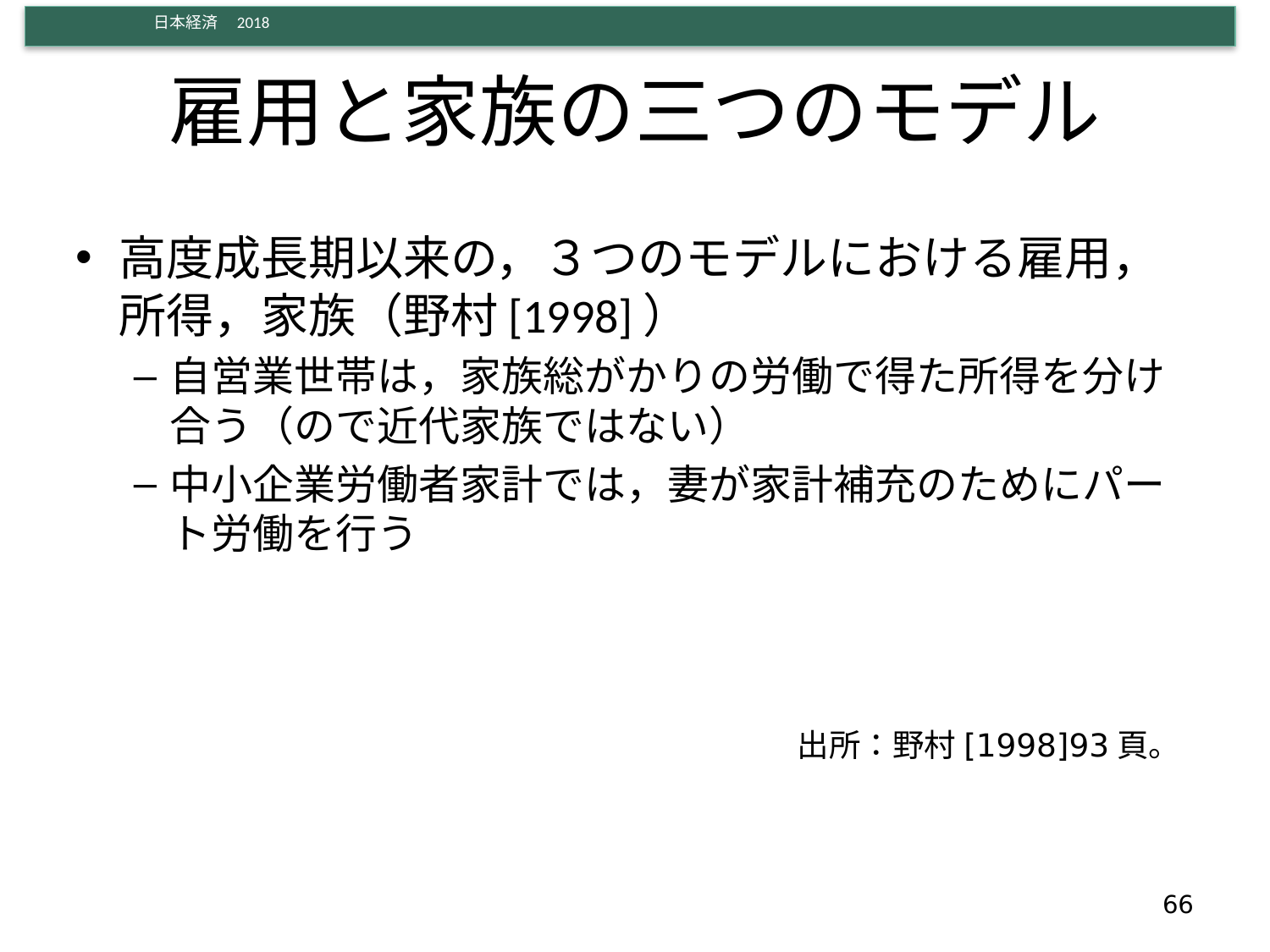

# 雇用と家族の三つのモデル
高度成長期以来の，３つのモデルにおける雇用，所得，家族（野村[1998]）
自営業世帯は，家族総がかりの労働で得た所得を分け合う（ので近代家族ではない）
中小企業労働者家計では，妻が家計補充のためにパート労働を行う
出所：野村[1998]93頁。
66